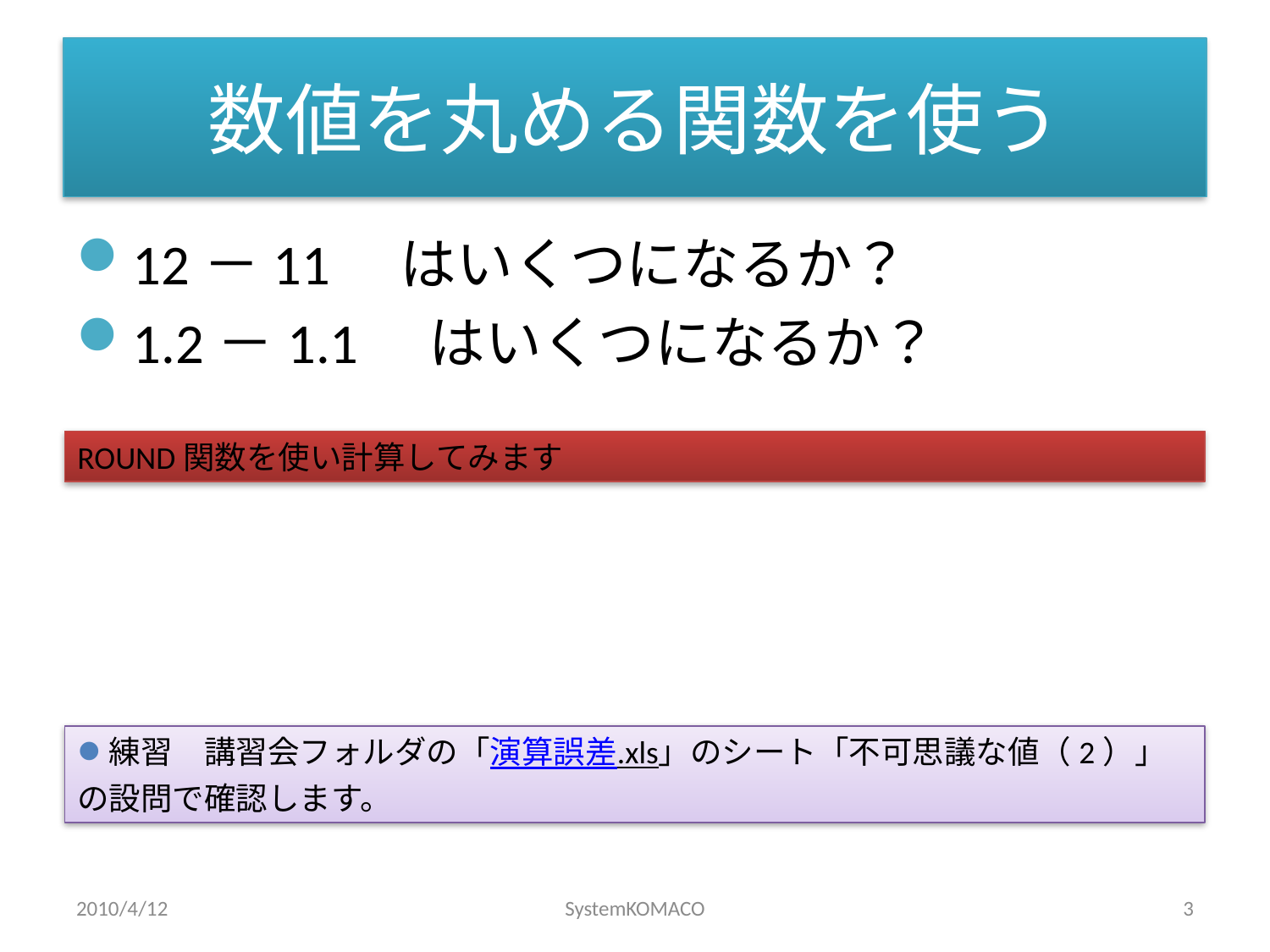

# 数値を丸める関数を使う
12－11　はいくつになるか？
1.2－1.1　はいくつになるか？
ROUND関数を使い計算してみます
練習　講習会フォルダの「演算誤差.xls」のシート「不可思議な値（2）」の設問で確認します。
2010/4/12
SystemKOMACO
3